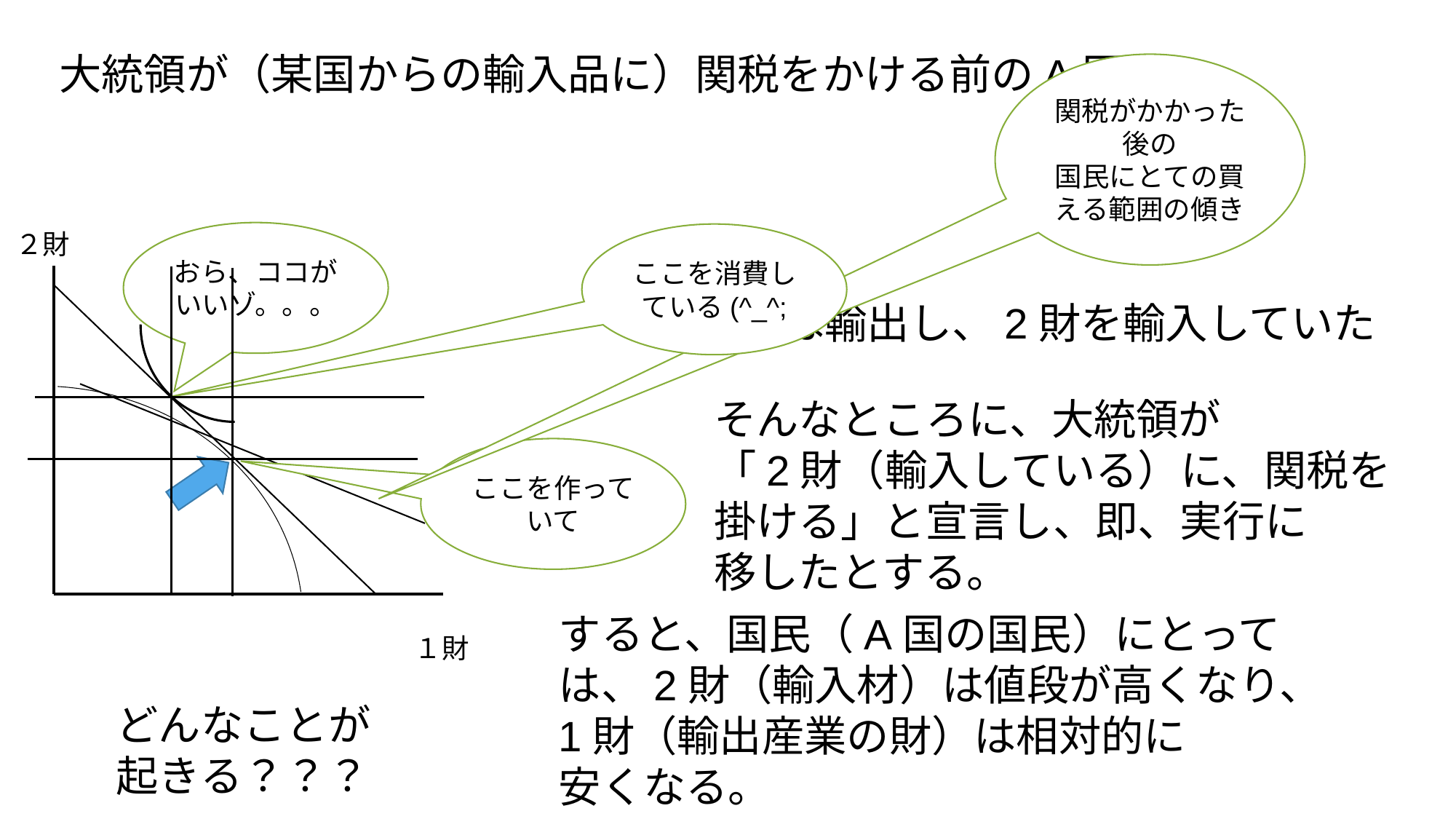

大統領が（某国からの輸入品に）関税をかける前のA国(^_^;
関税がかかった後の
国民にとての買える範囲の傾き
２財
おら、ココがいいゾ。。。
ここを消費している(^_^;

1財は輸出し、2財を輸入していた

そんなところに、大統領が
「2財（輸入している）に、関税を
掛ける」と宣言し、即、実行に
移したとする。
ここを作っていて

すると、国民（A国の国民）にとって
は、2財（輸入材）は値段が高くなり、
1財（輸出産業の財）は相対的に
安くなる。
１財
どんなことが
起きる？？？